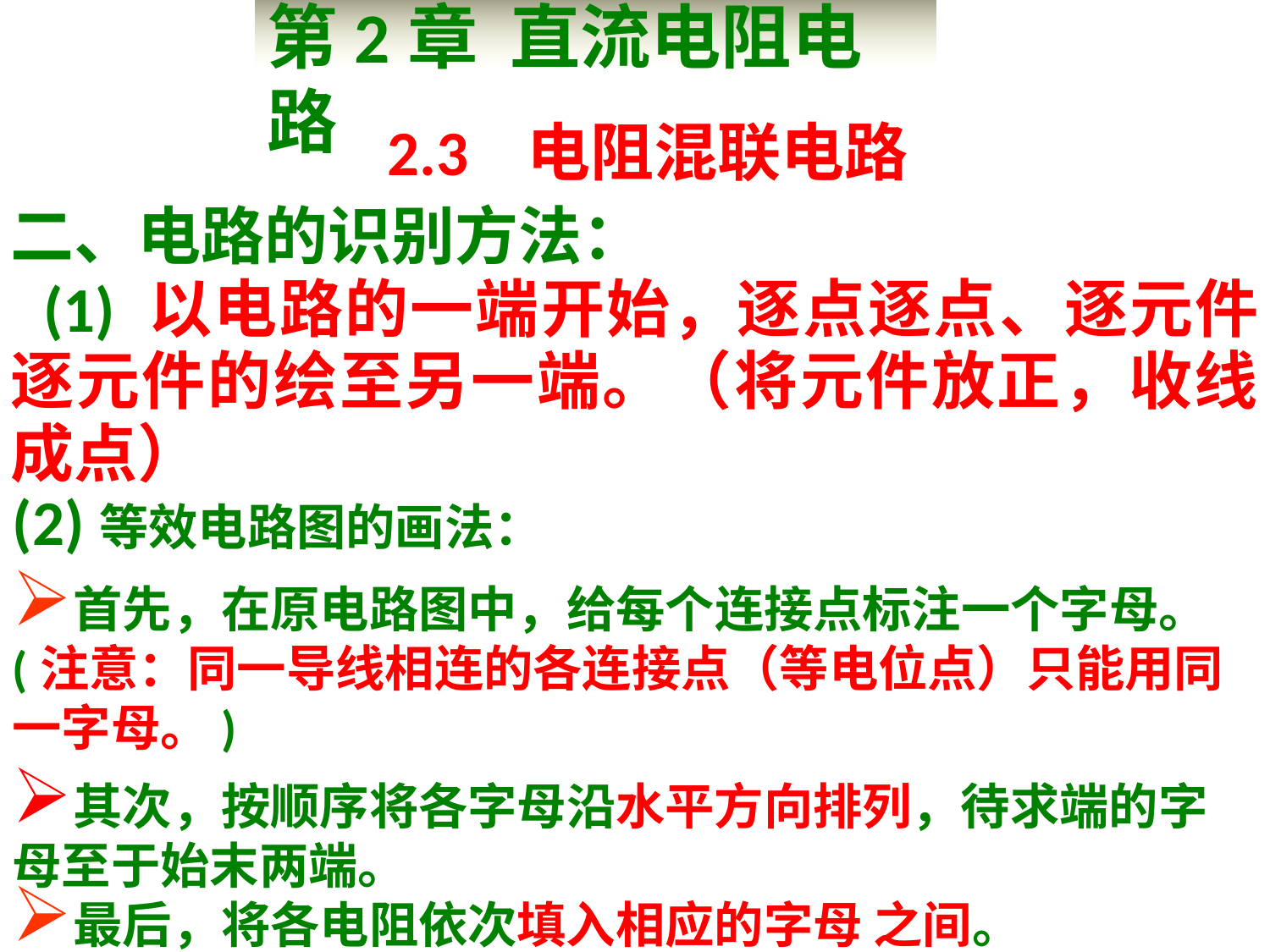

第2章  直流电阻电路
2.3   电阻混联电路
二、电路的识别方法：
  (1) 以电路的一端开始，逐点逐点、逐元件逐元件的绘至另一端。（将元件放正，收线成点）
(2)等效电路图的画法：
首先，在原电路图中，给每个连接点标注一个字母。(注意：同一导线相连的各连接点（等电位点）只能用同一字母。)
其次，按顺序将各字母沿水平方向排列，待求端的字母至于始末两端。
最后，将各电阻依次填入相应的字母 之间。